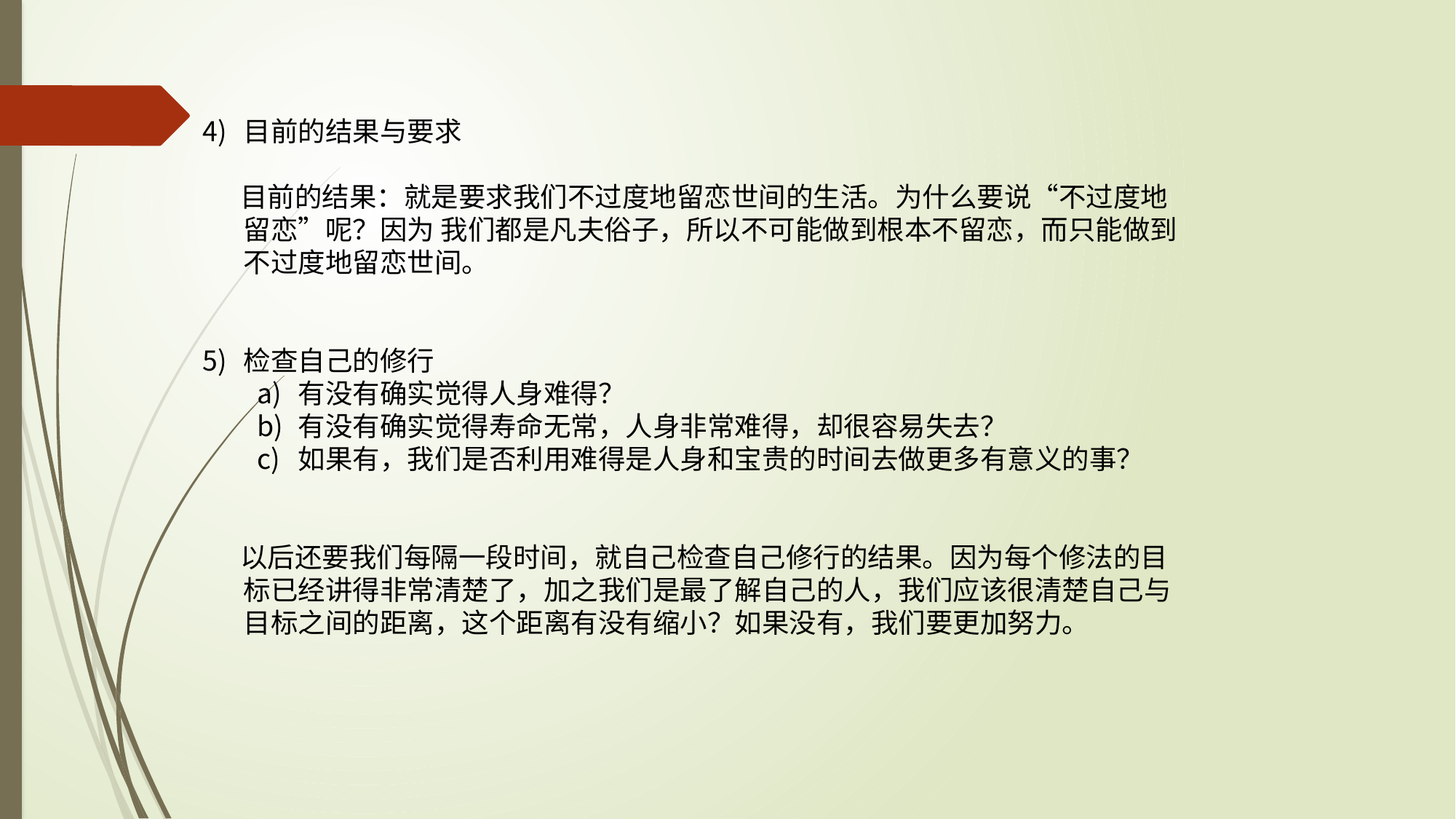

目前的结果与要求

     目前的结果：就是要求我们不过度地留恋世间的生活。为什么要说“不过度地留恋”呢？因为 我们都是凡夫俗子，所以不可能做到根本不留恋，而只能做到不过度地留恋世间。

检查自己的修行
有没有确实觉得人身难得？
有没有确实觉得寿命无常，人身非常难得，却很容易失去？
如果有，我们是否利用难得是人身和宝贵的时间去做更多有意义的事？

     以后还要我们每隔一段时间，就自己检查自己修行的结果。因为每个修法的目标已经讲得非常清楚了，加之我们是最了解自己的人，我们应该很清楚自己与目标之间的距离，这个距离有没有缩小？如果没有，我们要更加努力。